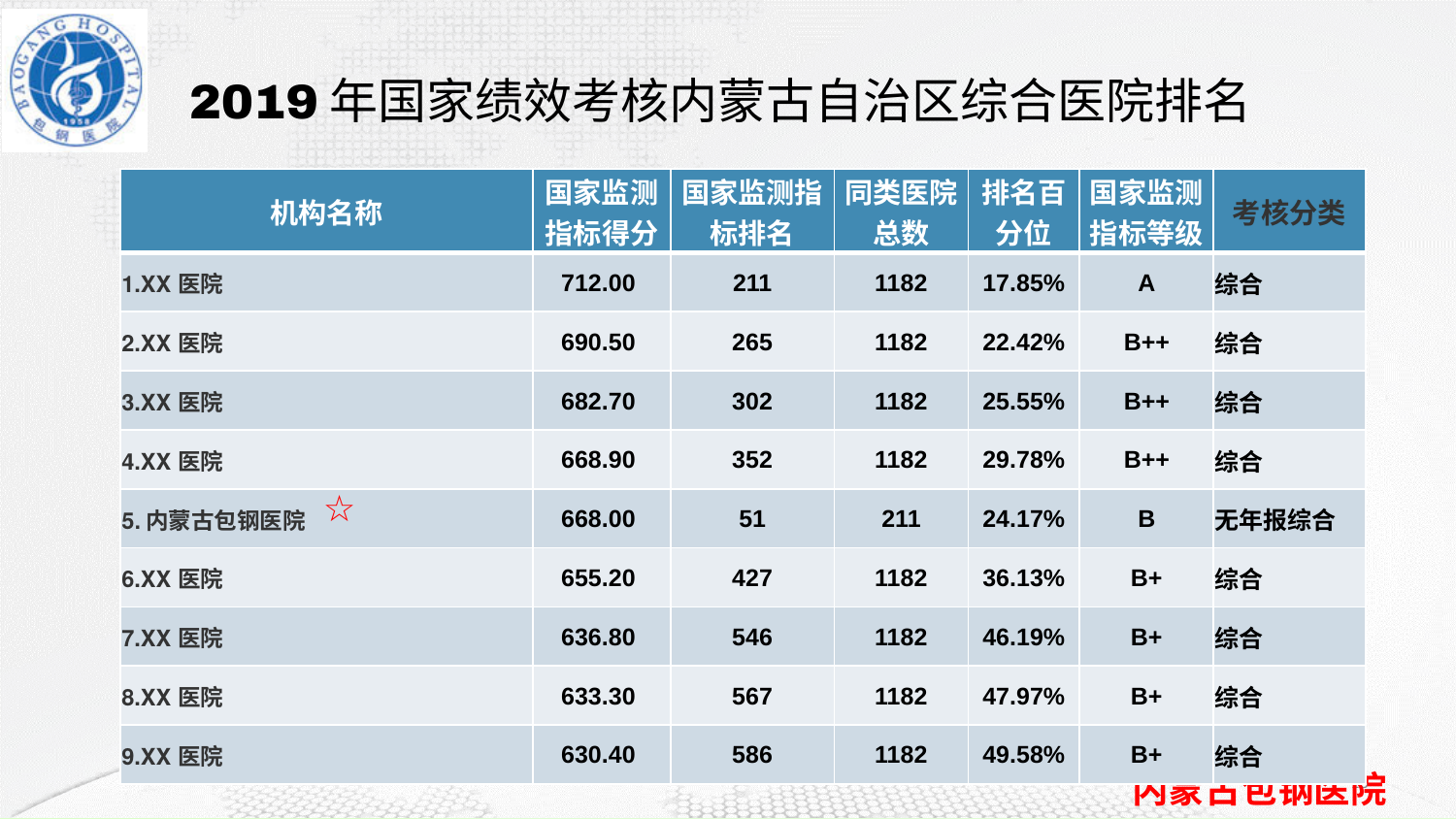

# 2019年国家绩效考核内蒙古自治区综合医院排名
| 机构名称 | 国家监测指标得分 | 国家监测指标排名 | 同类医院总数 | 排名百分位 | 国家监测指标等级 | 考核分类 |
| --- | --- | --- | --- | --- | --- | --- |
| 1.XX医院 | 712.00 | 211 | 1182 | 17.85% | A | 综合 |
| 2.XX医院 | 690.50 | 265 | 1182 | 22.42% | B++ | 综合 |
| 3.XX医院 | 682.70 | 302 | 1182 | 25.55% | B++ | 综合 |
| 4.XX医院 | 668.90 | 352 | 1182 | 29.78% | B++ | 综合 |
| 5.内蒙古包钢医院 | 668.00 | 51 | 211 | 24.17% | B | 无年报综合 |
| 6.XX医院 | 655.20 | 427 | 1182 | 36.13% | B+ | 综合 |
| 7.XX医院 | 636.80 | 546 | 1182 | 46.19% | B+ | 综合 |
| 8.XX医院 | 633.30 | 567 | 1182 | 47.97% | B+ | 综合 |
| 9.XX医院 | 630.40 | 586 | 1182 | 49.58% | B+ | 综合 |
☆